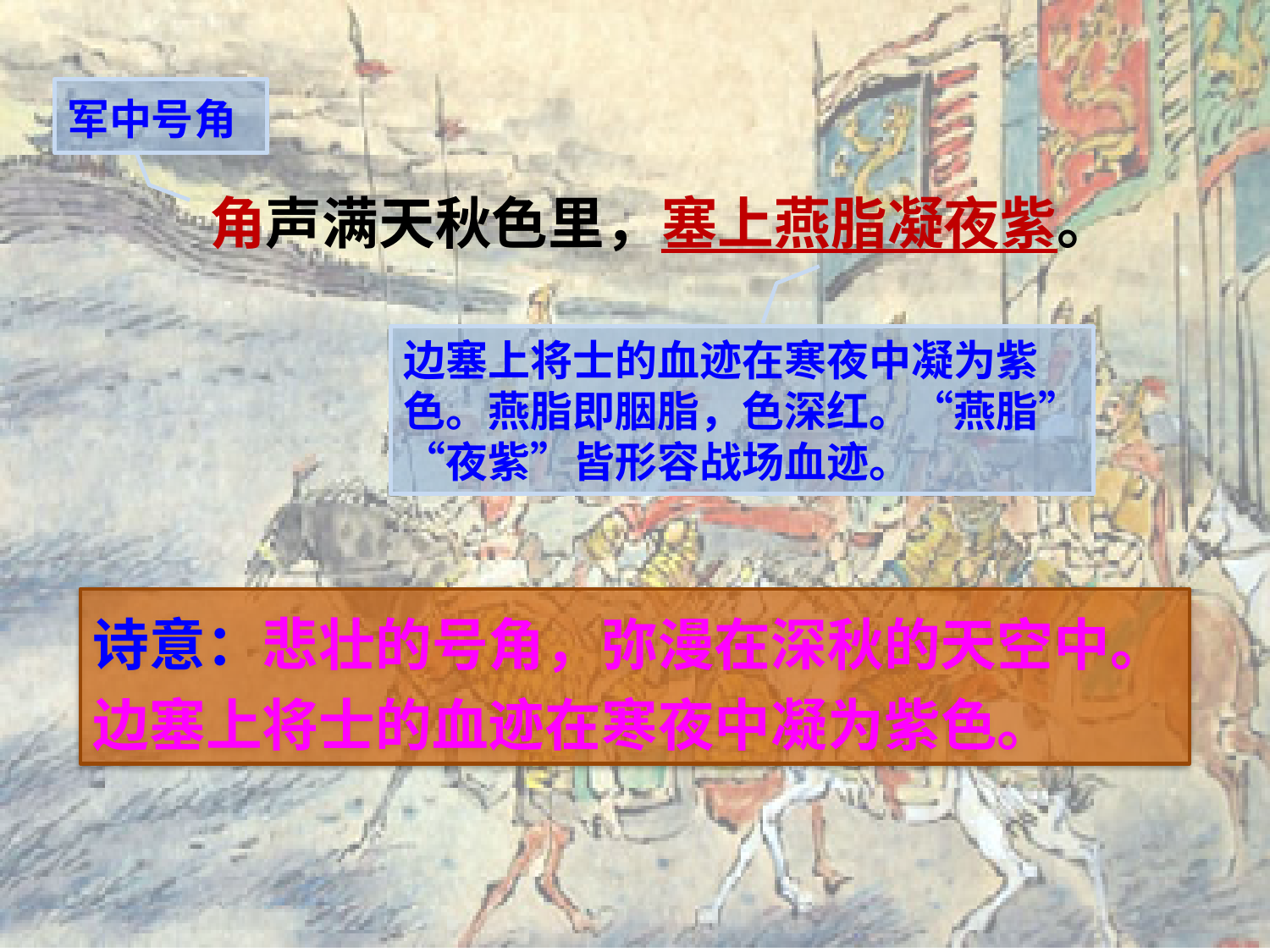

军中号角
角声满天秋色里，塞上燕脂凝夜紫。
边塞上将士的血迹在寒夜中凝为紫色。燕脂即胭脂，色深红。“燕脂”“夜紫”皆形容战场血迹。
诗意：悲壮的号角，弥漫在深秋的天空中。边塞上将士的血迹在寒夜中凝为紫色。